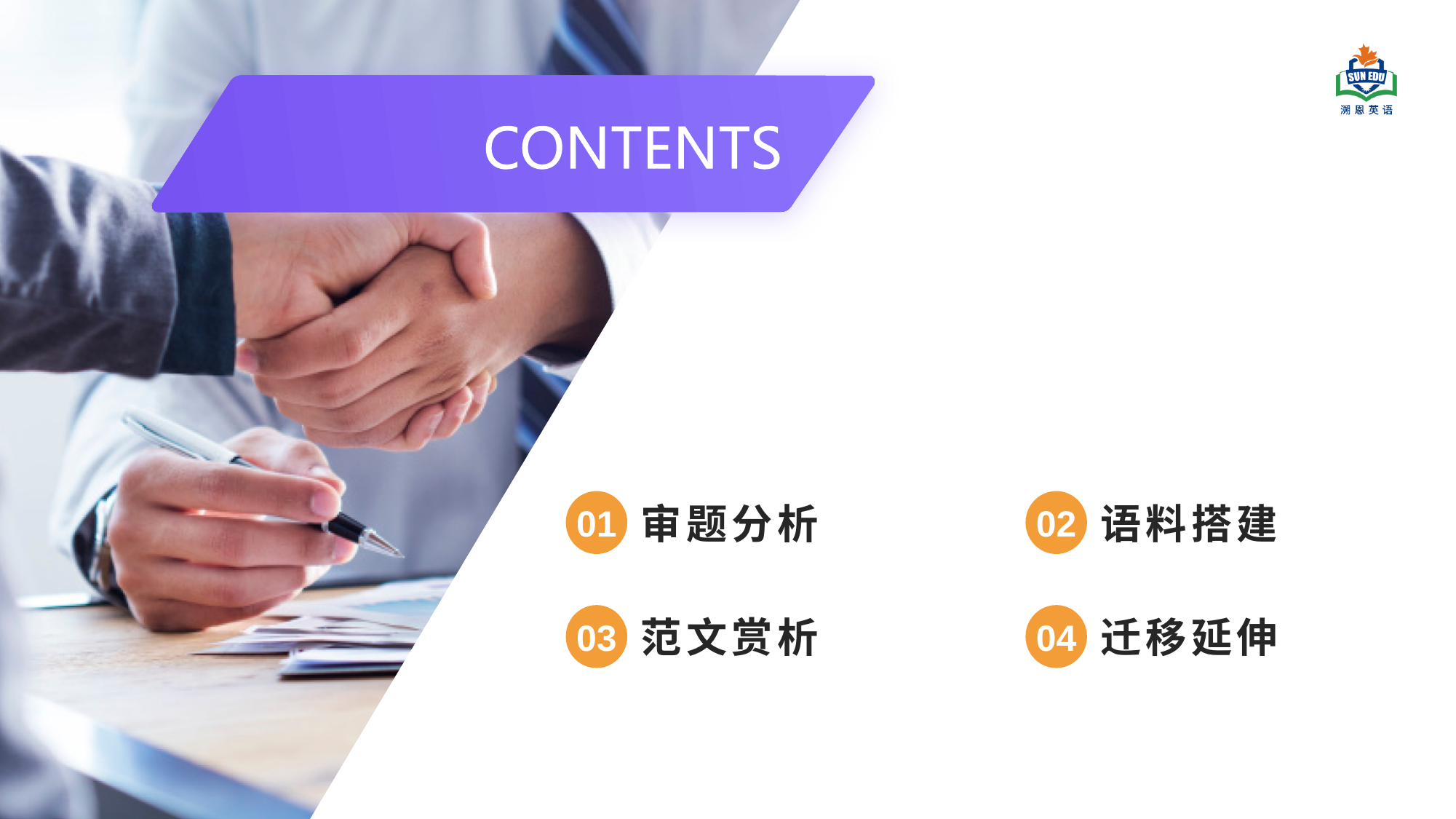

#
01
02
审题分析
语料搭建
03
04
范文赏析
迁移延伸